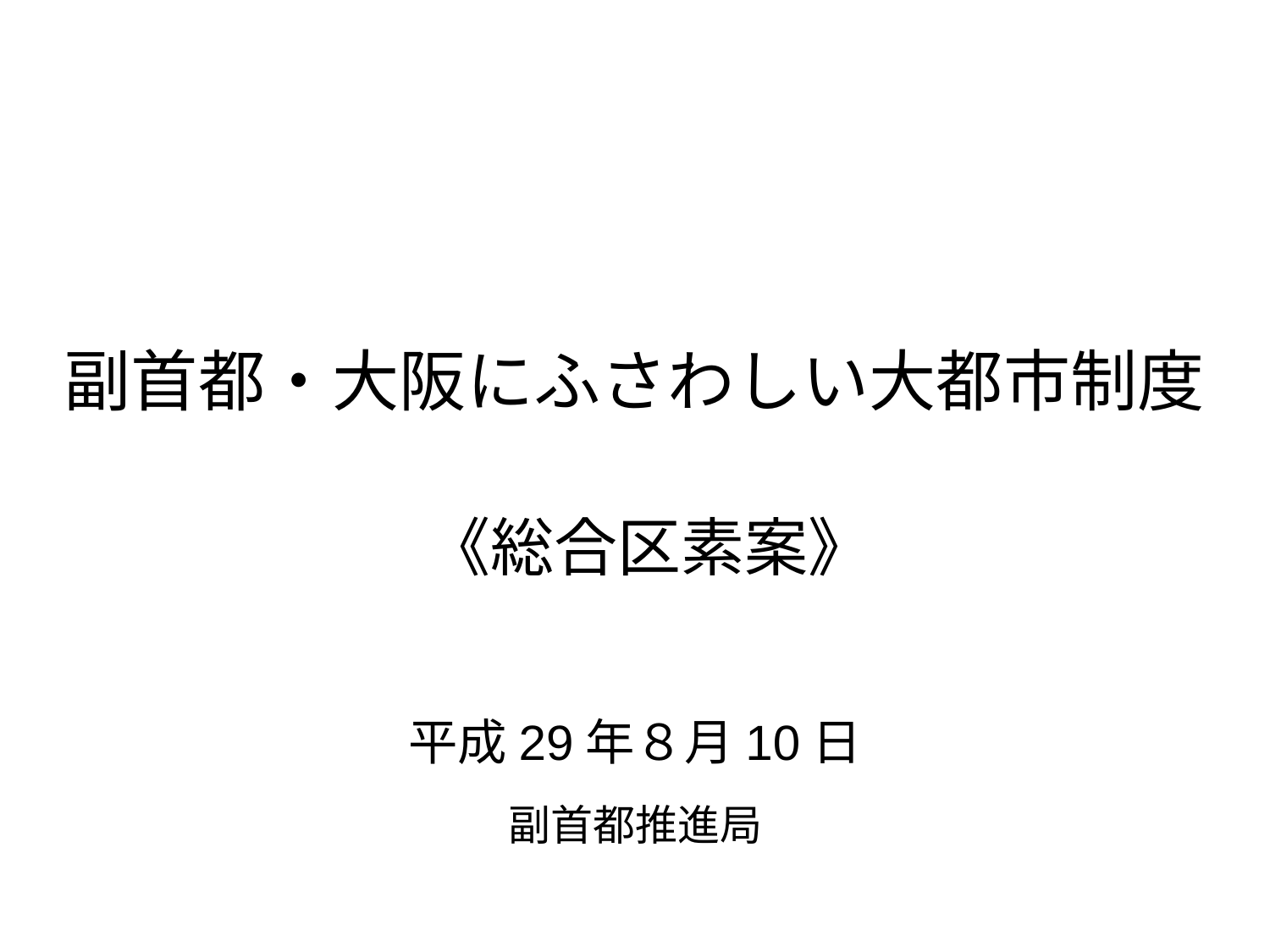

副首都・大阪にふさわしい大都市制度

 《総合区素案》

平成29年８月10日

副首都推進局